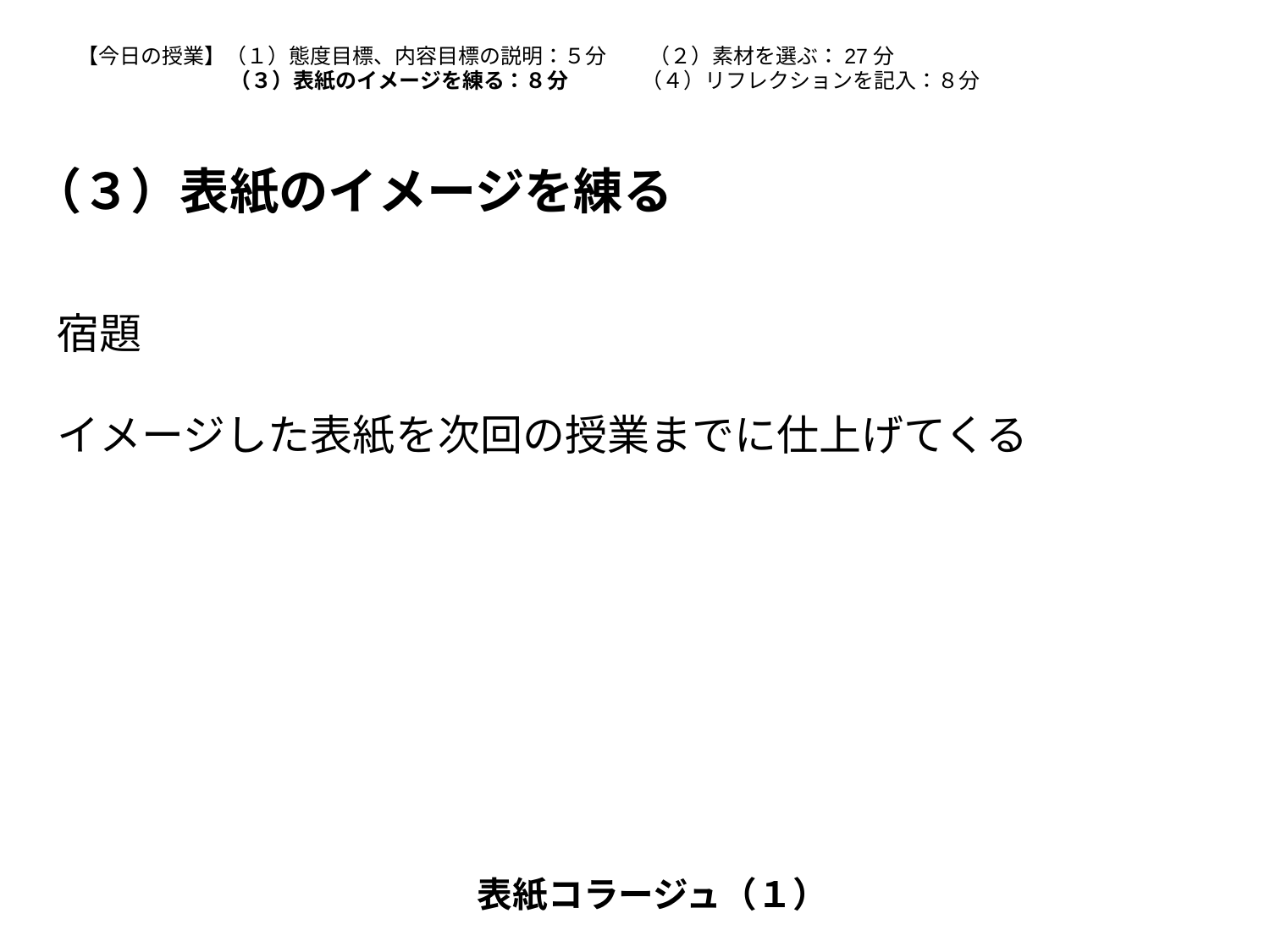

【今日の授業】（１）態度目標、内容目標の説明：５分　　（２）素材を選ぶ：27分
　　　　　　　 （３）表紙のイメージを練る：８分　　  　（４）リフレクションを記入：８分
（３）表紙のイメージを練る
宿題

イメージした表紙を次回の授業までに仕上げてくる
表紙コラージュ（１）